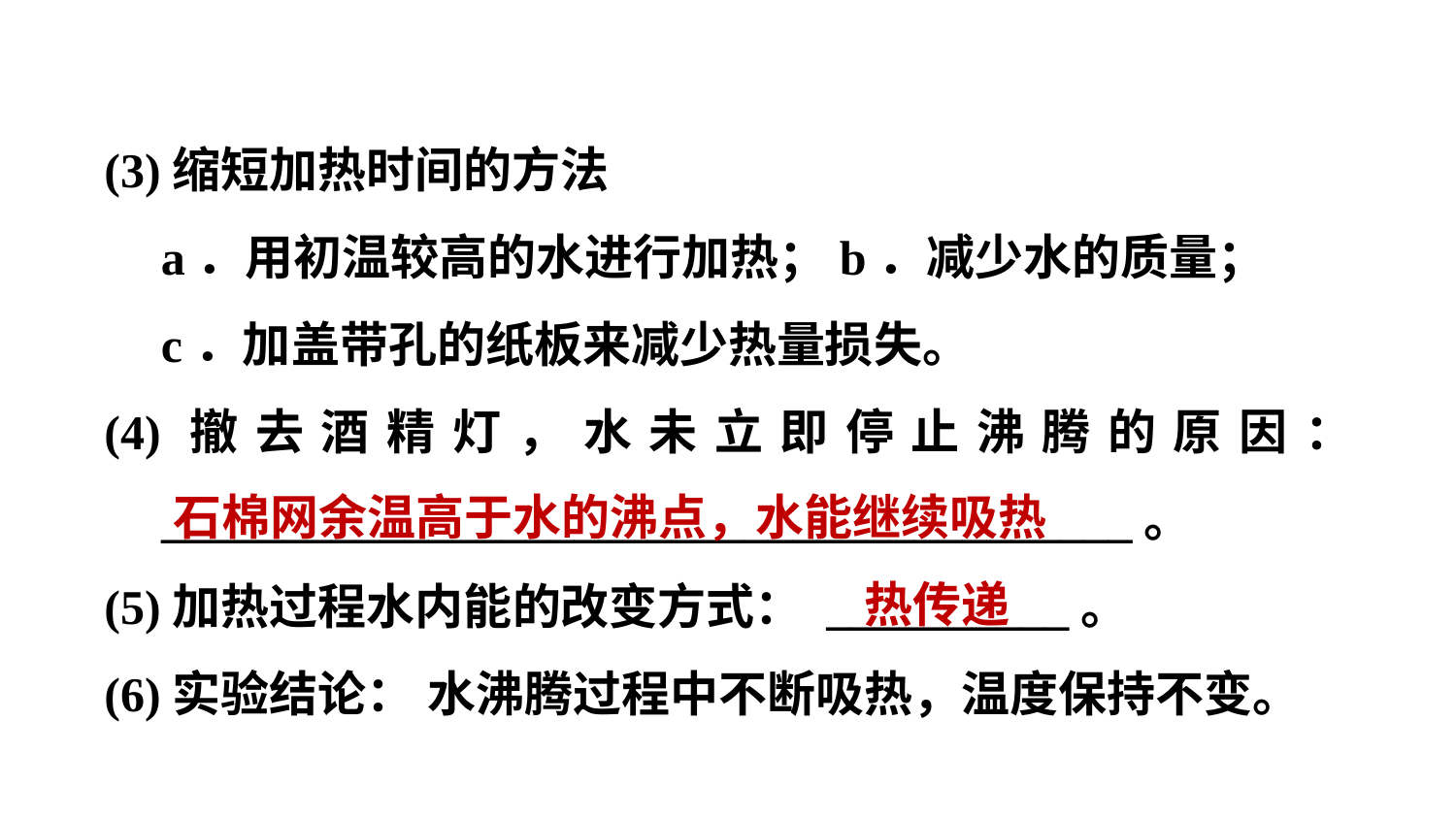

(3)缩短加热时间的方法
a．用初温较高的水进行加热；b．减少水的质量；
c．加盖带孔的纸板来减少热量损失。
(4)撤去酒精灯，水未立即停止沸腾的原因： ________________________________________。
(5)加热过程水内能的改变方式： __________。
(6)实验结论： 水沸腾过程中不断吸热，温度保持不变。
石棉网余温高于水的沸点，水能继续吸热
热传递